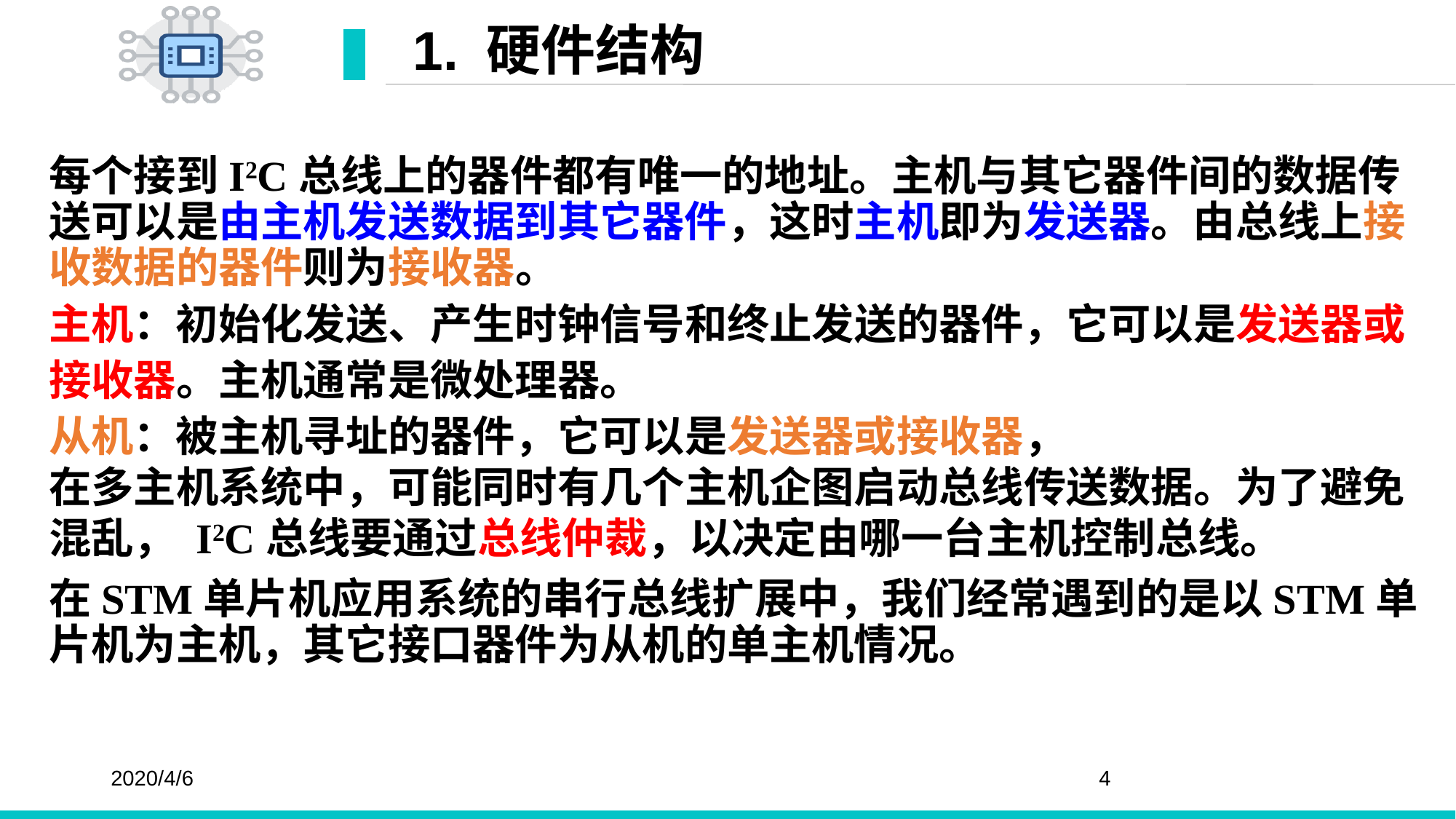

# 1. 硬件结构
每个接到I2C总线上的器件都有唯一的地址。主机与其它器件间的数据传送可以是由主机发送数据到其它器件，这时主机即为发送器。由总线上接收数据的器件则为接收器。
主机：初始化发送、产生时钟信号和终止发送的器件，它可以是发送器或接收器。主机通常是微处理器。
从机：被主机寻址的器件，它可以是发送器或接收器，
在多主机系统中，可能同时有几个主机企图启动总线传送数据。为了避免混乱， I2C总线要通过总线仲裁，以决定由哪一台主机控制总线。
在STM单片机应用系统的串行总线扩展中，我们经常遇到的是以STM单片机为主机，其它接口器件为从机的单主机情况。

2020/4/6
4